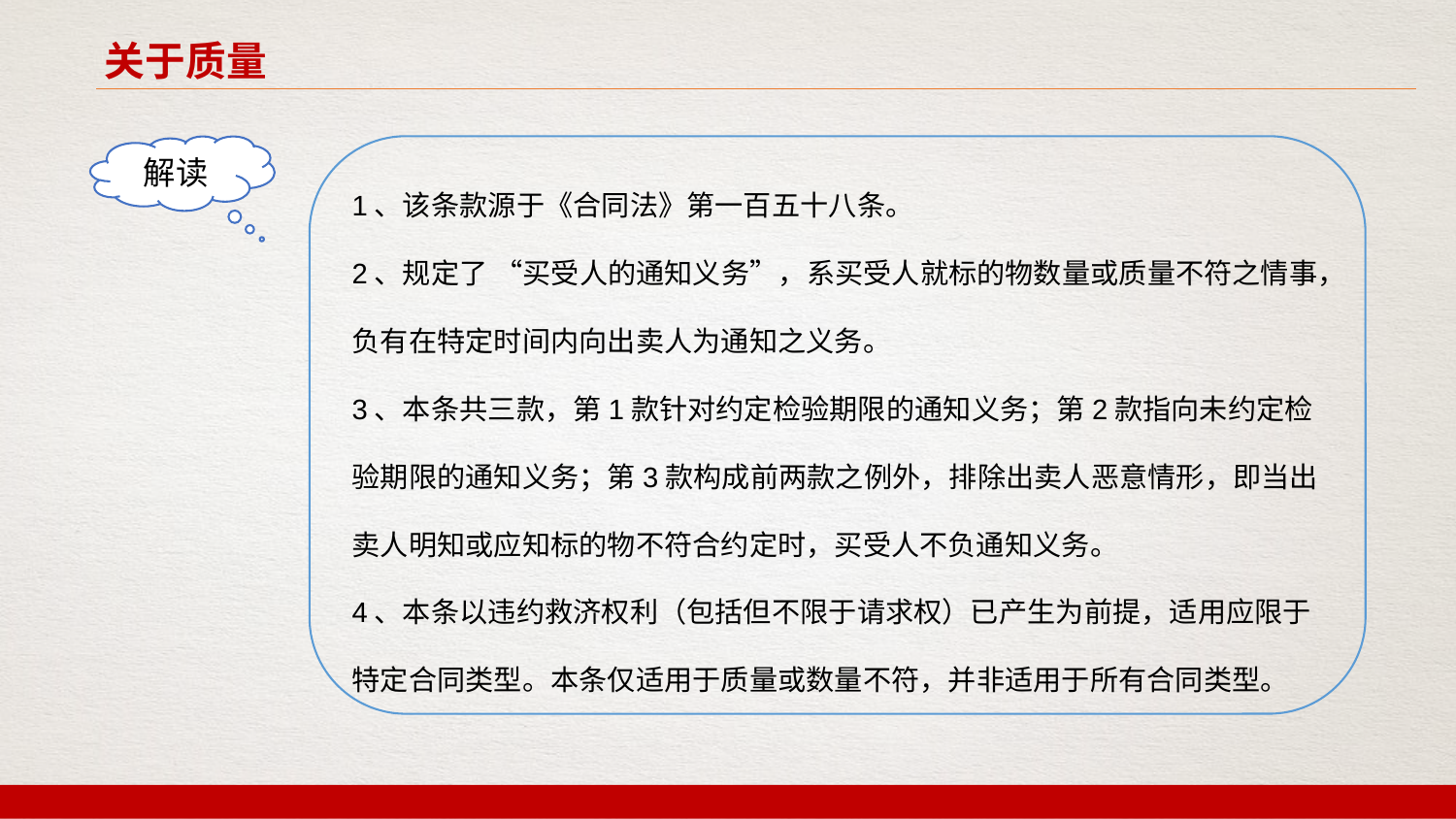

关于质量
解读
1、该条款源于《合同法》第一百五十八条。
2、规定了 “买受人的通知义务”，系买受人就标的物数量或质量不符之情事，负有在特定时间内向出卖人为通知之义务。
3、本条共三款，第1款针对约定检验期限的通知义务；第2款指向未约定检验期限的通知义务；第3款构成前两款之例外，排除出卖人恶意情形，即当出卖人明知或应知标的物不符合约定时，买受人不负通知义务。
4、本条以违约救济权利（包括但不限于请求权）已产生为前提，适用应限于特定合同类型。本条仅适用于质量或数量不符，并非适用于所有合同类型。